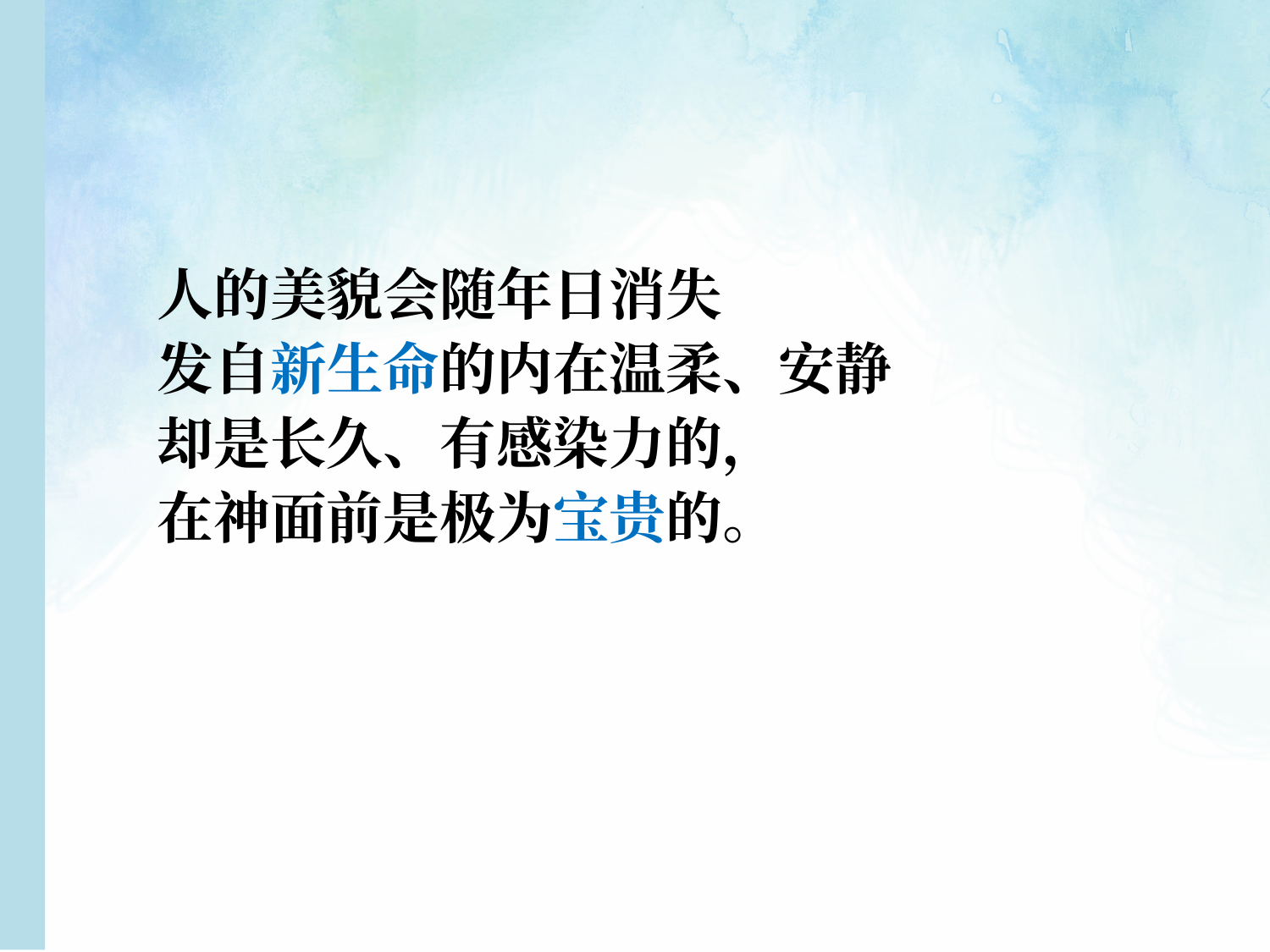

人的美貌会随年日消失
发自新生命的内在温柔、安静
却是长久、有感染力的，
在神面前是极为宝贵的。